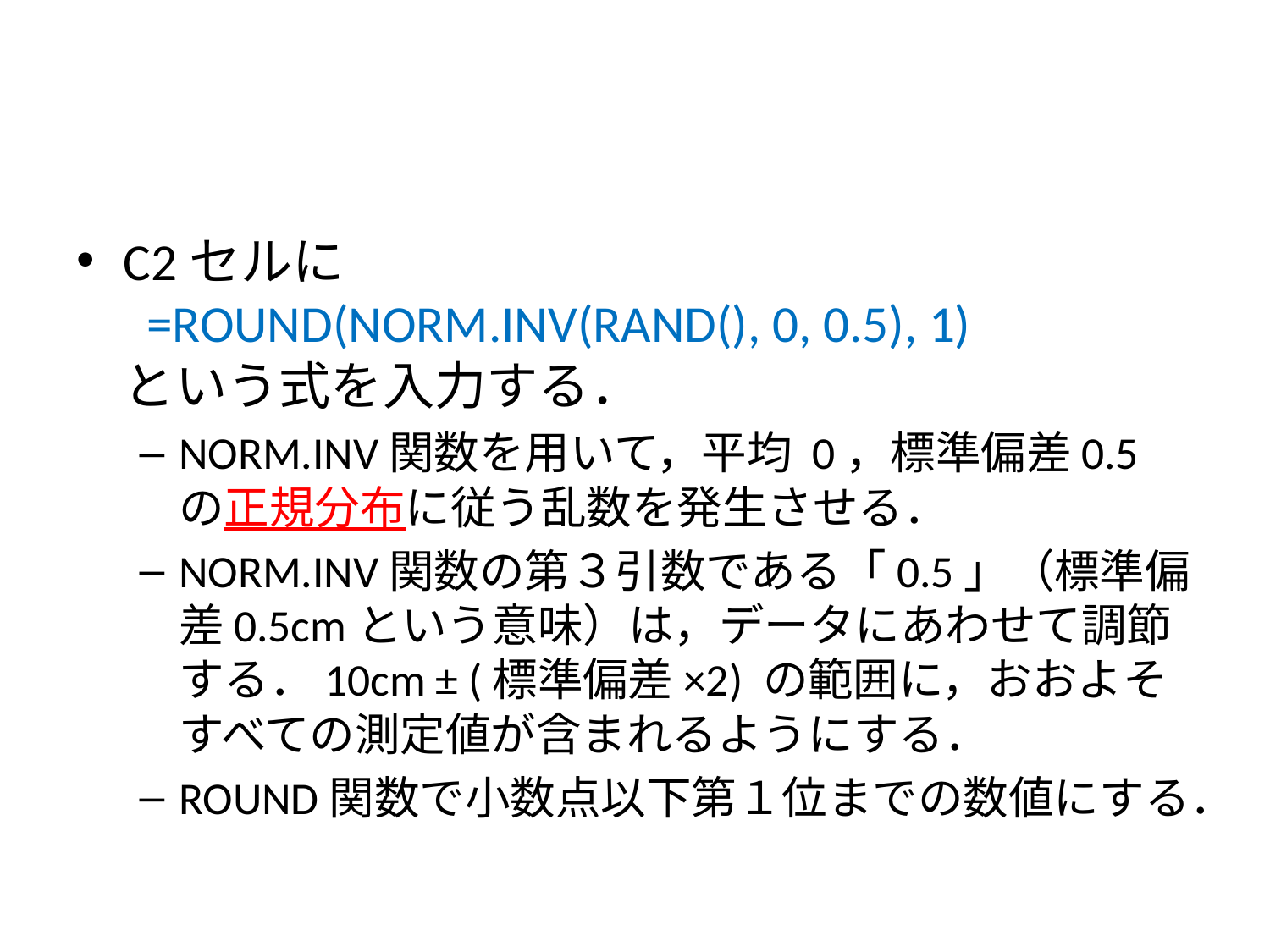

#
C2セルに
 =ROUND(NORM.INV(RAND(), 0, 0.5), 1)
という式を入力する．
NORM.INV関数を用いて，平均 0，標準偏差0.5の正規分布に従う乱数を発生させる．
NORM.INV関数の第３引数である「0.5」（標準偏差0.5cmという意味）は，データにあわせて調節する．10cm ± (標準偏差×2) の範囲に，おおよそすべての測定値が含まれるようにする．
ROUND関数で小数点以下第１位までの数値にする．